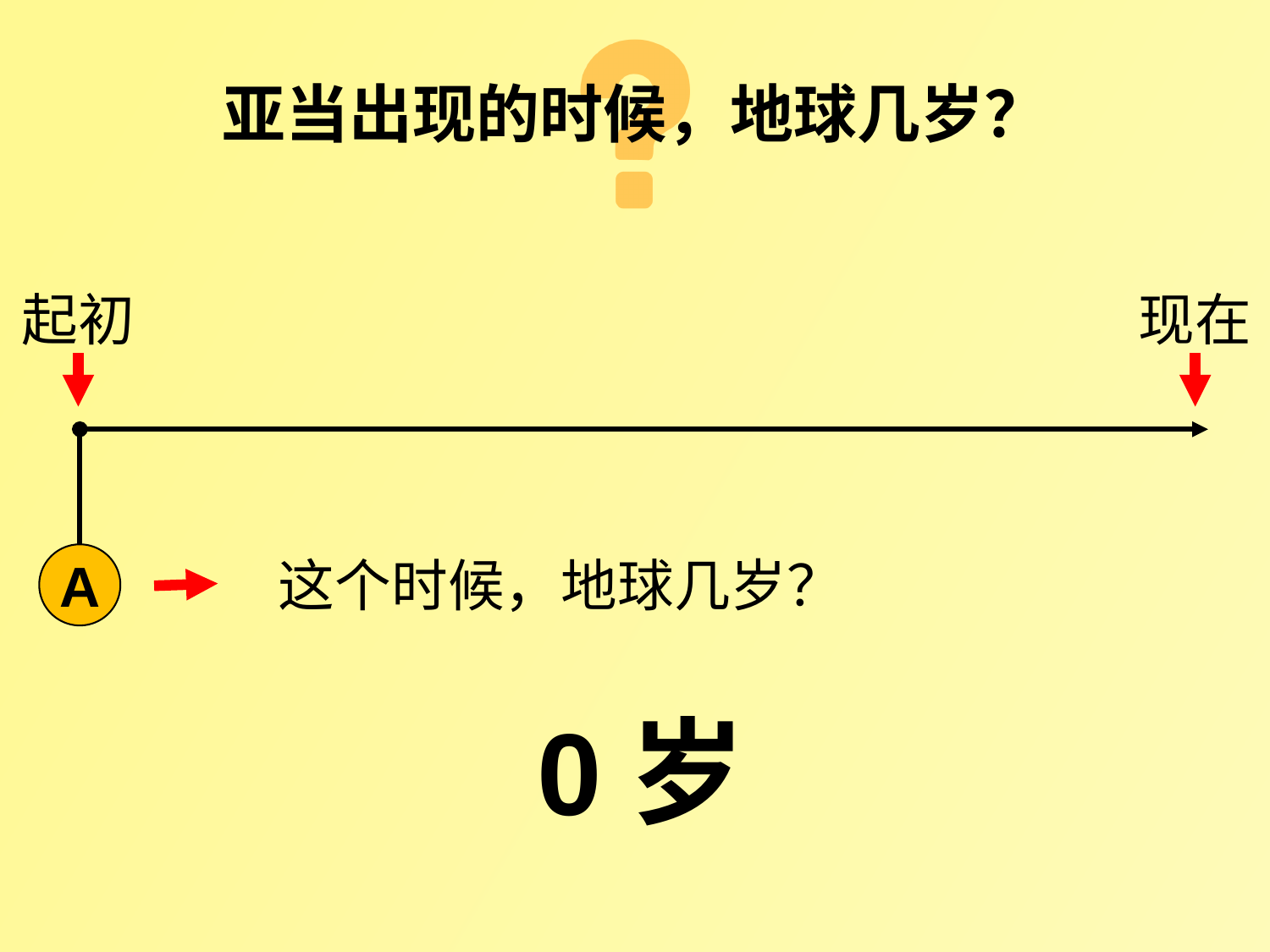

# 亚当出现的时候，地球几岁？
起初
现在

A
这个时候，地球几岁？
0岁